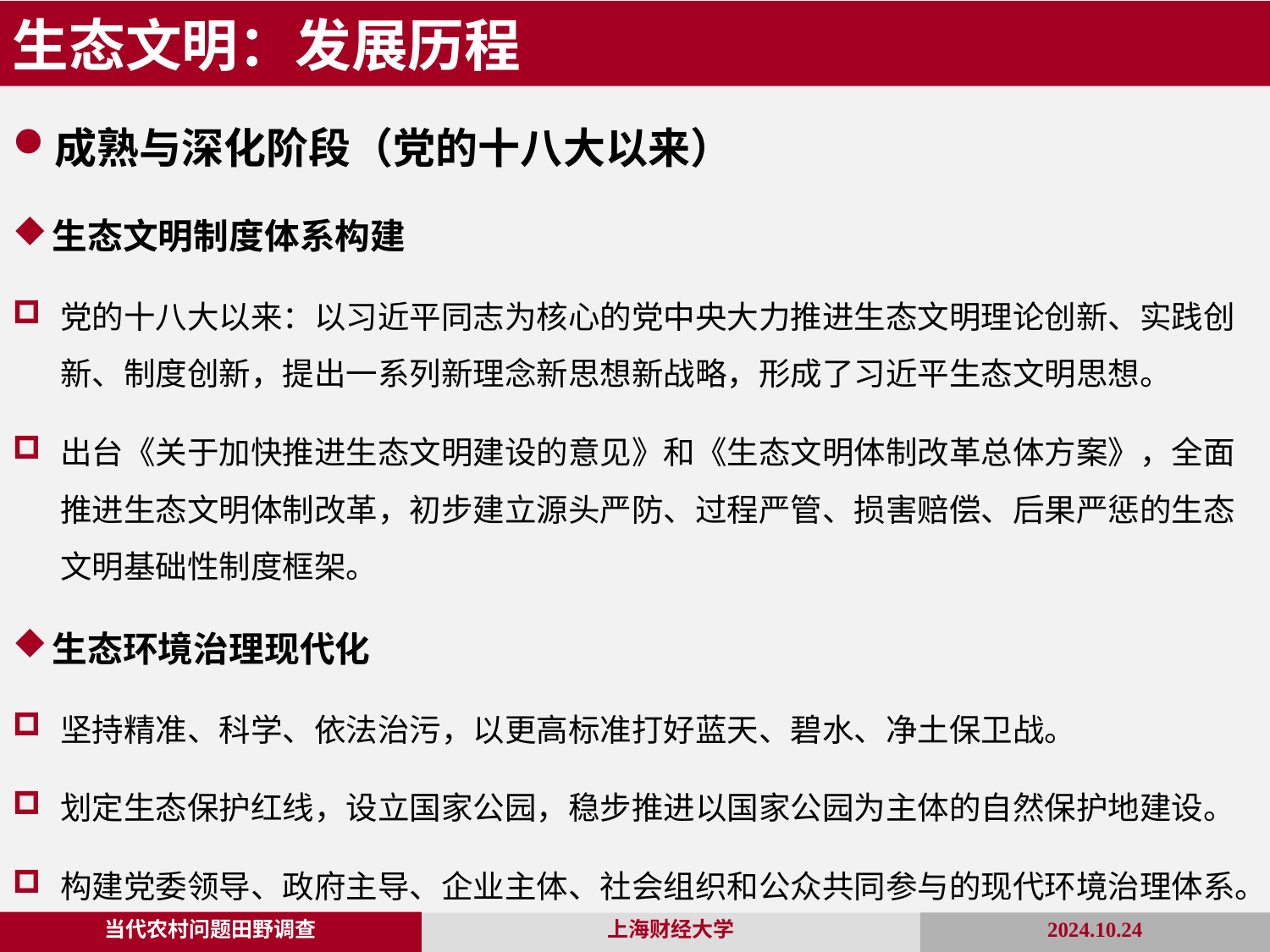

生态文明：发展历程
成熟与深化阶段（党的十八大以来）
生态文明制度体系构建
党的十八大以来：以习近平同志为核心的党中央大力推进生态文明理论创新、实践创新、制度创新，提出一系列新理念新思想新战略，形成了习近平生态文明思想。
出台《关于加快推进生态文明建设的意见》和《生态文明体制改革总体方案》，全面推进生态文明体制改革，初步建立源头严防、过程严管、损害赔偿、后果严惩的生态文明基础性制度框架。
生态环境治理现代化
坚持精准、科学、依法治污，以更高标准打好蓝天、碧水、净土保卫战。
划定生态保护红线，设立国家公园，稳步推进以国家公园为主体的自然保护地建设。
构建党委领导、政府主导、企业主体、社会组织和公众共同参与的现代环境治理体系。
当代农村问题田野调查
2024.10.24
上海财经大学